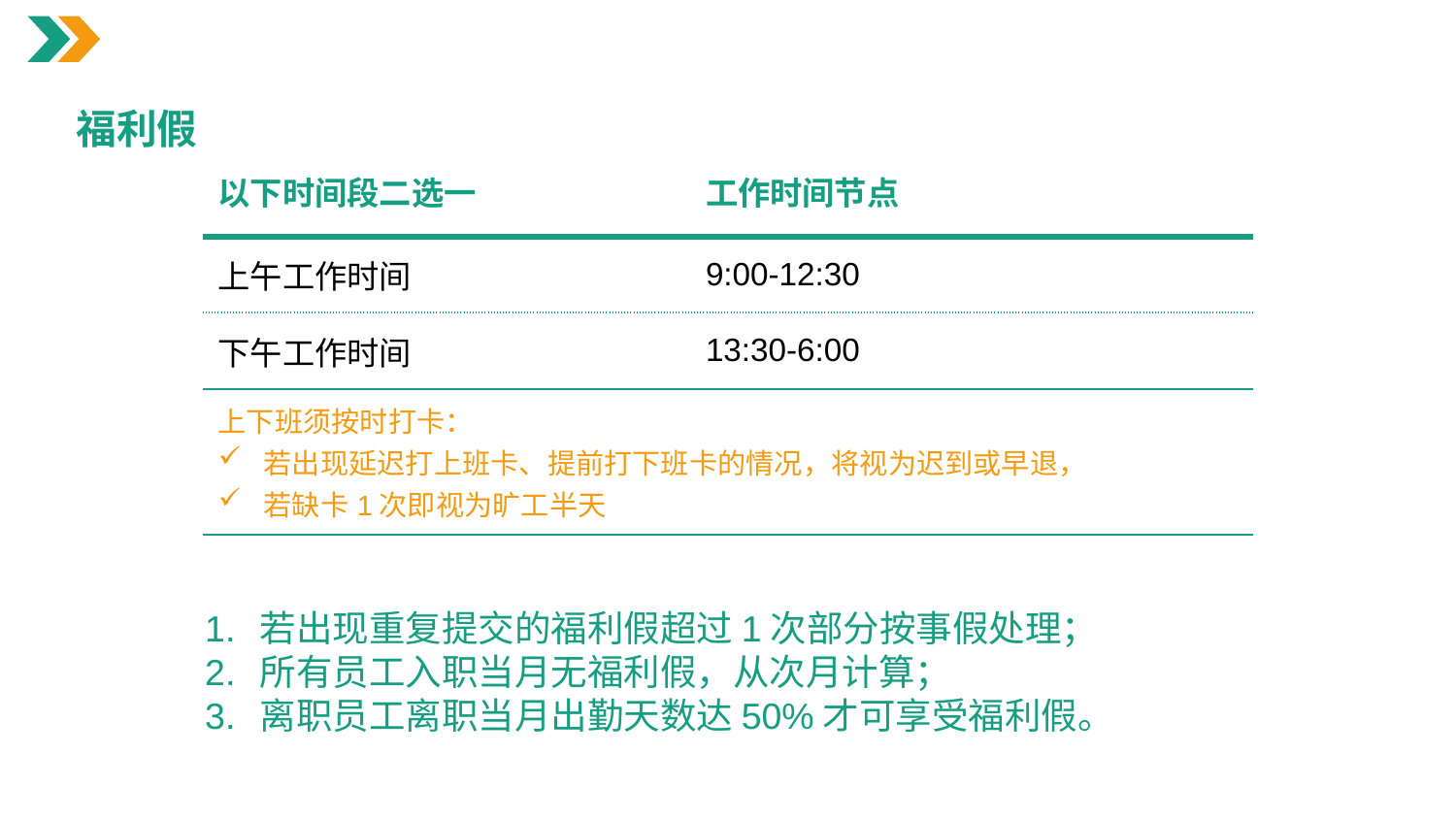

福利假
| 以下时间段二选一 | 工作时间节点 |
| --- | --- |
| 上午工作时间 | 9:00-12:30 |
| 下午工作时间 | 13:30-6:00 |
| 上下班须按时打卡： 若出现延迟打上班卡、提前打下班卡的情况，将视为迟到或早退， 若缺卡1次即视为旷工半天 |  |
若出现重复提交的福利假超过1次部分按事假处理；
所有员工入职当月无福利假，从次月计算；
离职员工离职当月出勤天数达50%才可享受福利假。